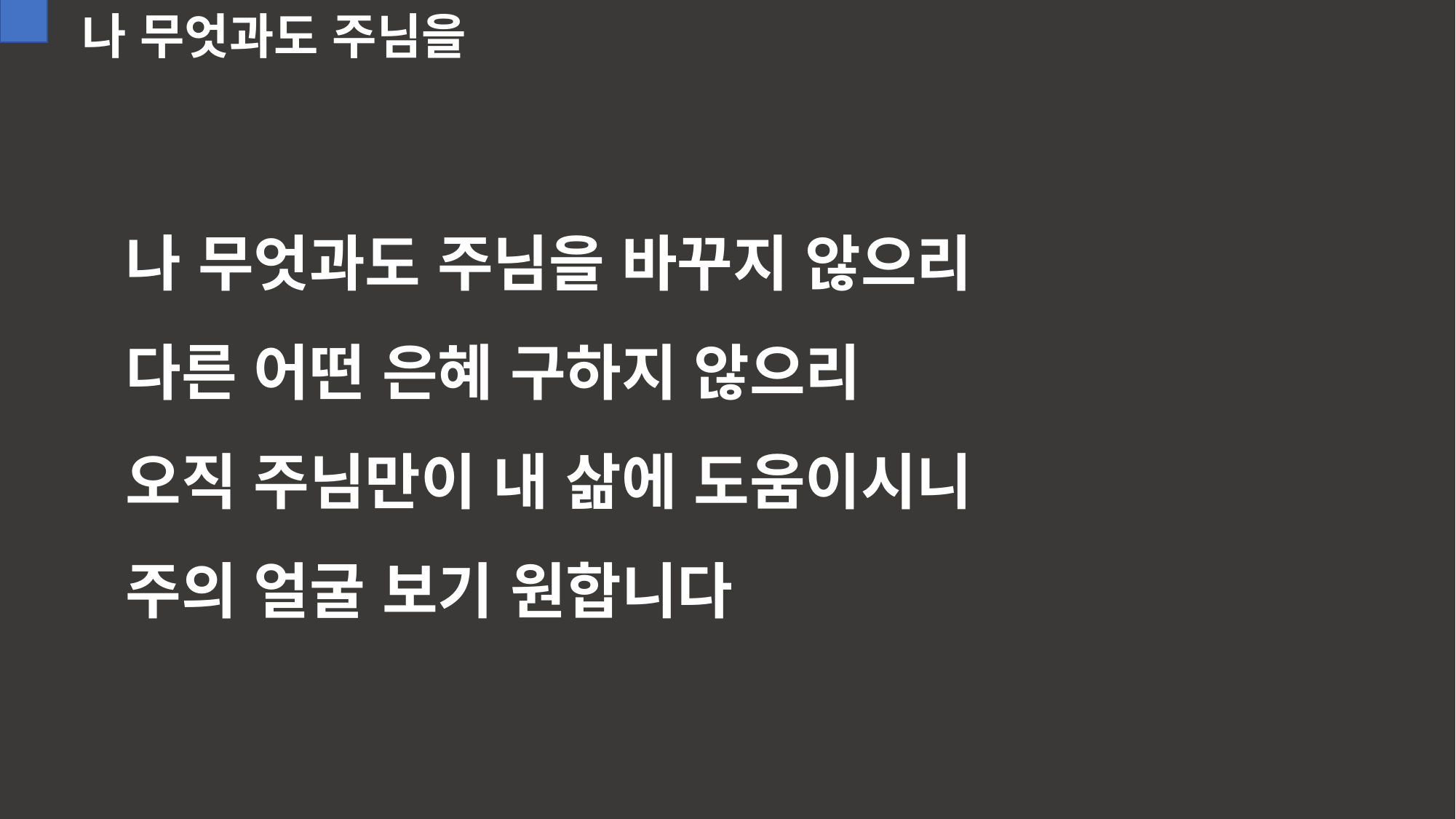

나 무엇과도 주님을

나 무엇과도 주님을 바꾸지 않으리
다른 어떤 은혜 구하지 않으리
오직 주님만이 내 삶에 도움이시니
주의 얼굴 보기 원합니다